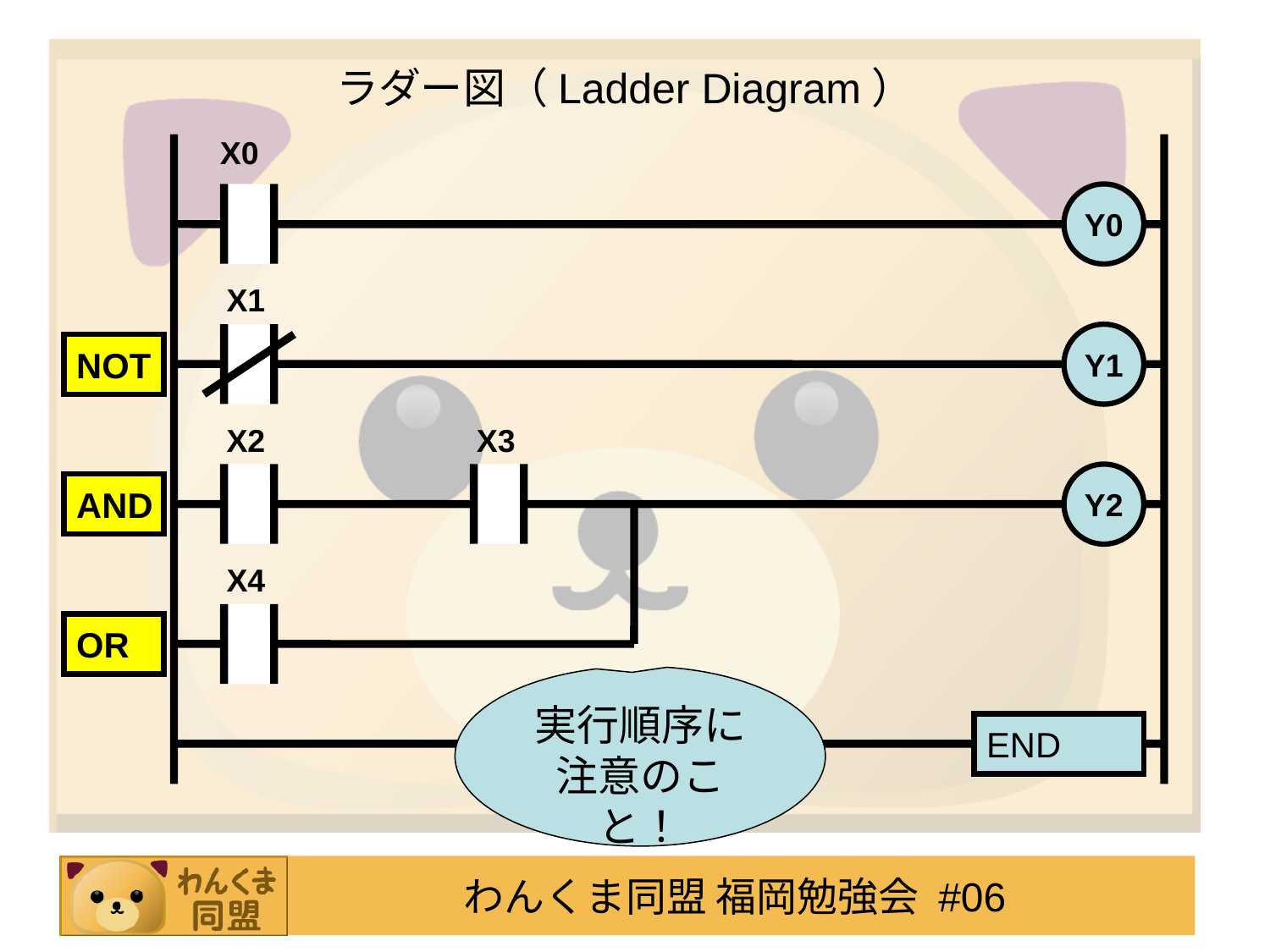

# ラダー図（Ladder Diagram）
X0

Y0

X1

Y1
NOT

X2
X3

Y2
AND

X4

OR

実行順序に注意のこと！
END